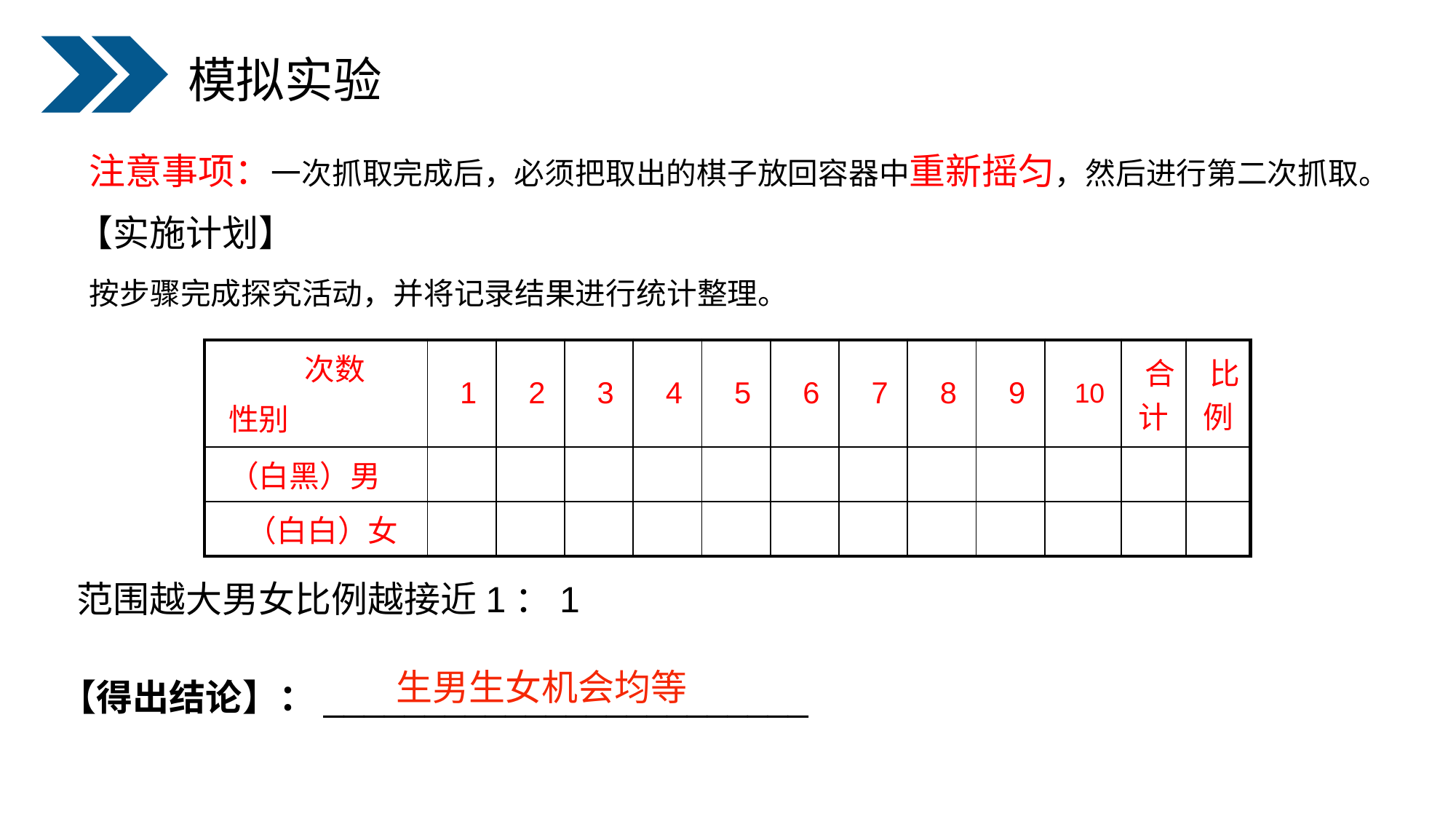

模拟实验
注意事项：一次抓取完成后，必须把取出的棋子放回容器中重新摇匀，然后进行第二次抓取。
【实施计划】
按步骤完成探究活动，并将记录结果进行统计整理。
| 次数 性别 | 1 | 2 | 3 | 4 | 5 | 6 | 7 | 8 | 9 | 10 | 合计 | 比例 |
| --- | --- | --- | --- | --- | --- | --- | --- | --- | --- | --- | --- | --- |
| （白黑）男 |  |  |  |  |  |  |  |  |  |  |  |  |
| （白白）女 |  |  |  |  |  |  |  |  |  |  |  |  |
范围越大男女比例越接近1：1
【得出结论】：________________________
生男生女机会均等